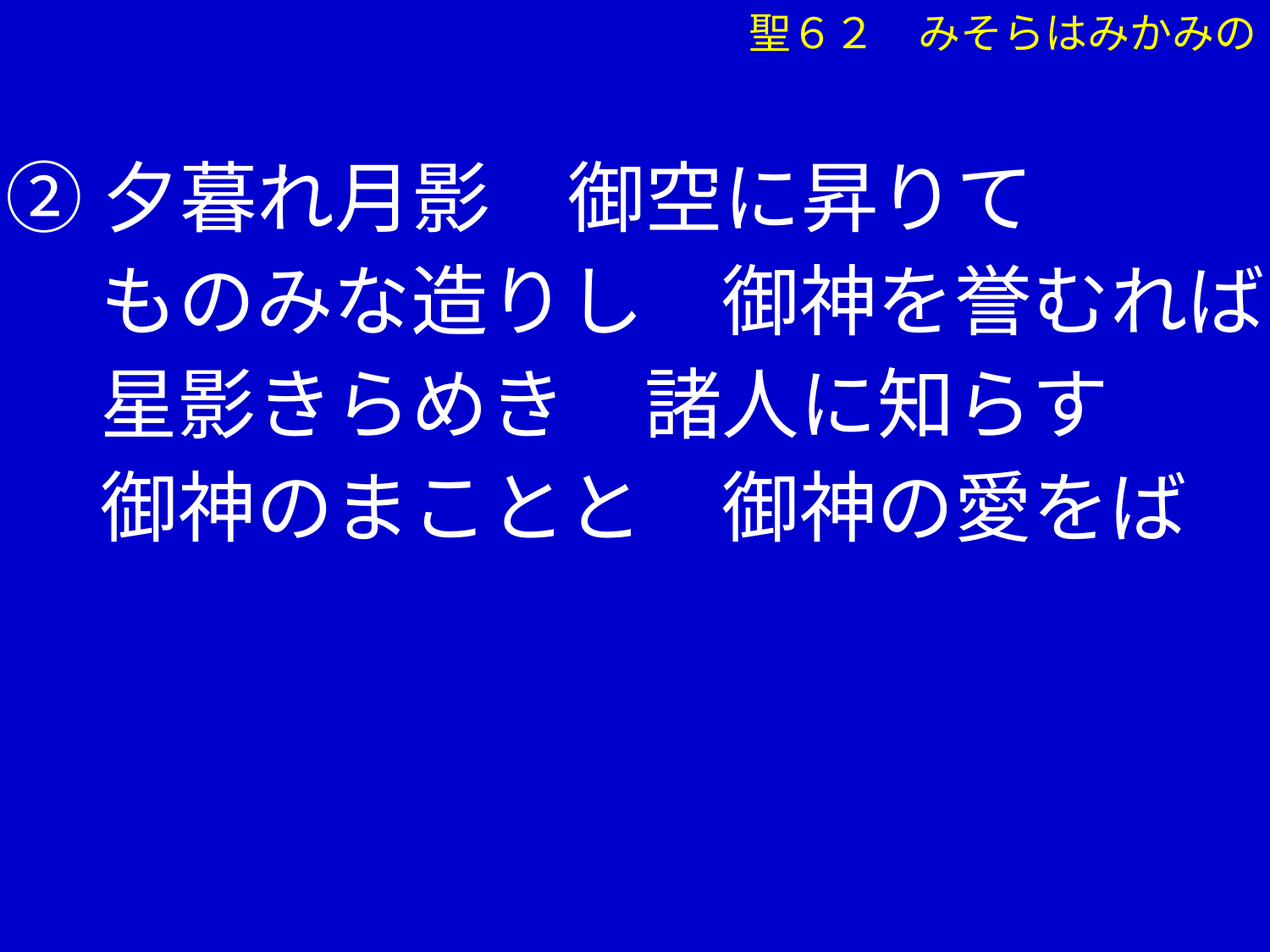

聖６２　みそらはみかみの
②夕暮れ月影　御空に昇りて
　 ものみな造りし　御神を誉むれば
　 星影きらめき　諸人に知らす
　 御神のまことと　御神の愛をば